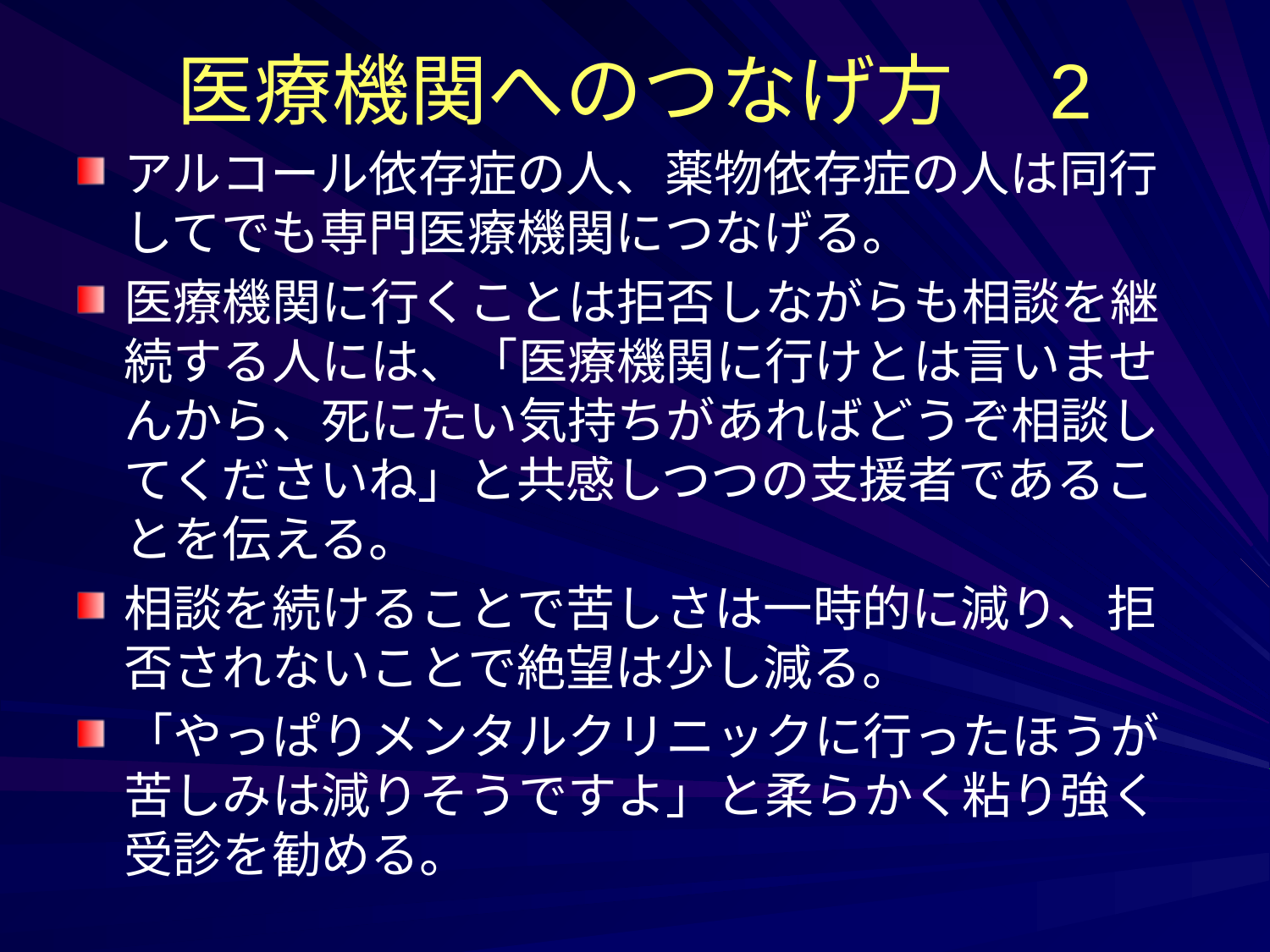

# 医療機関へのつなげ方　2
アルコール依存症の人、薬物依存症の人は同行してでも専門医療機関につなげる。
医療機関に行くことは拒否しながらも相談を継続する人には、「医療機関に行けとは言いませんから、死にたい気持ちがあればどうぞ相談してくださいね」と共感しつつの支援者であることを伝える。
相談を続けることで苦しさは一時的に減り、拒否されないことで絶望は少し減る。
「やっぱりメンタルクリニックに行ったほうが苦しみは減りそうですよ」と柔らかく粘り強く受診を勧める。